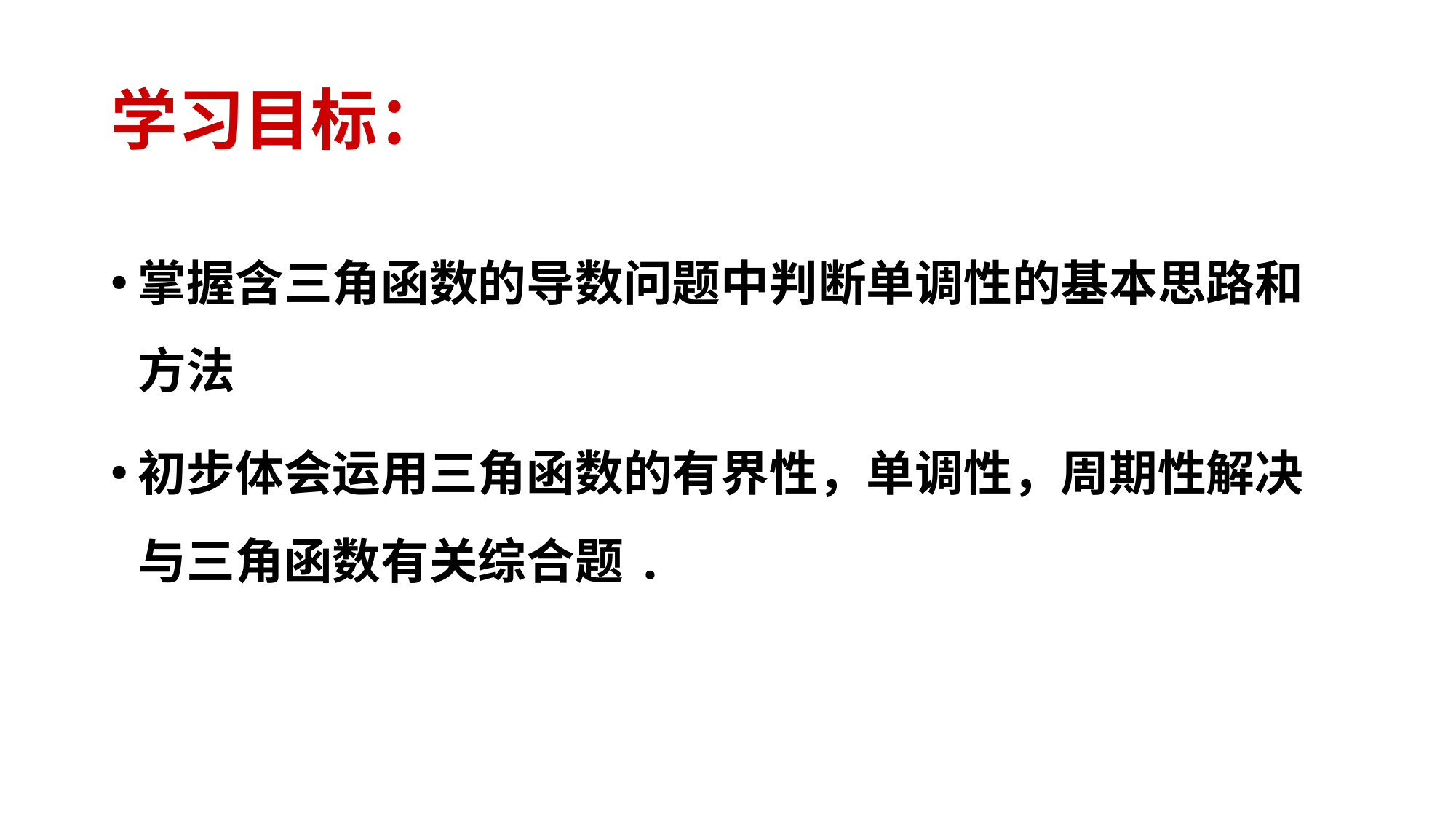

# 学习目标：
掌握含三角函数的导数问题中判断单调性的基本思路和方法
初步体会运用三角函数的有界性，单调性，周期性解决与三角函数有关综合题.